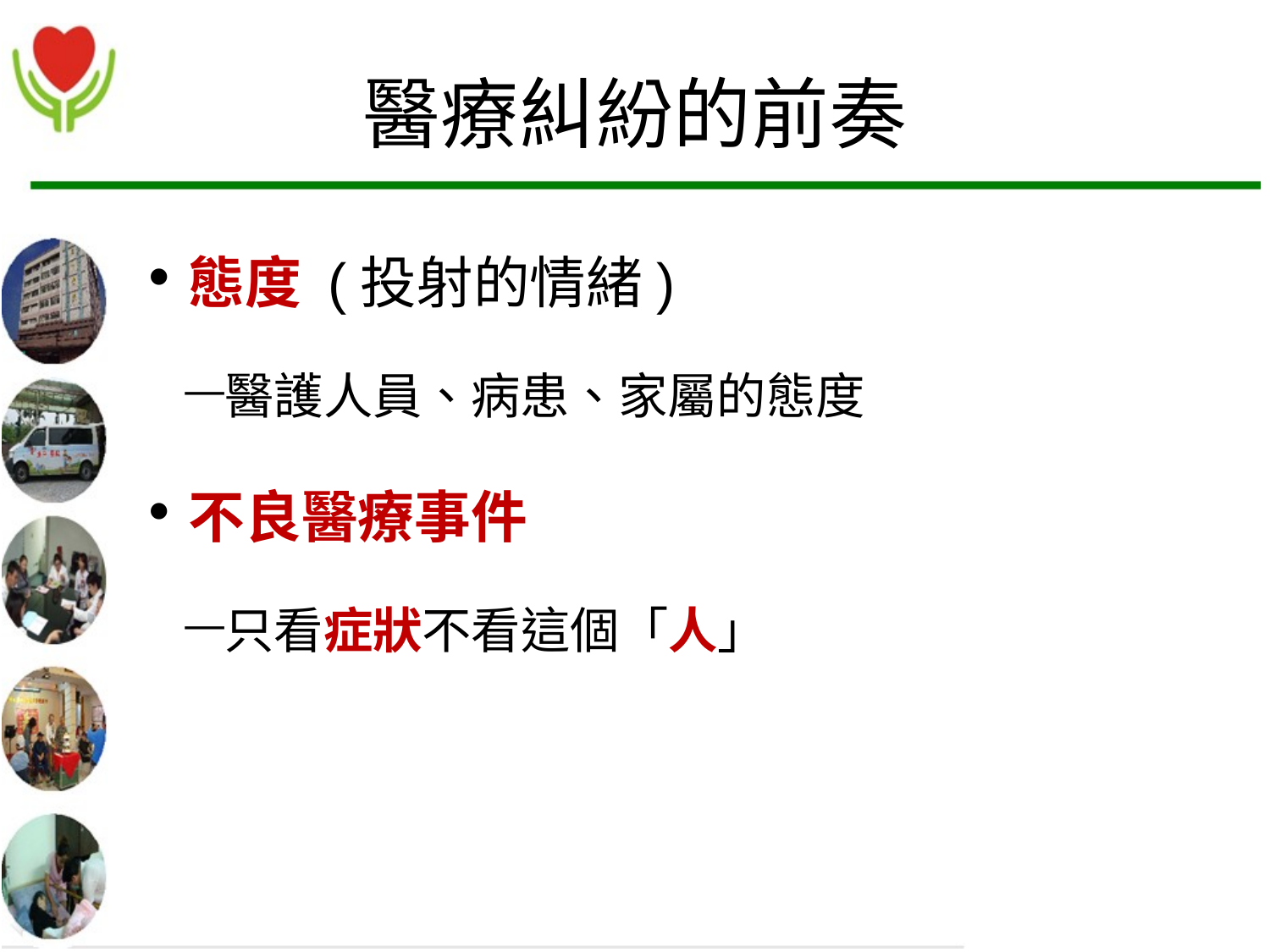

# 醫療糾紛的前奏
態度 (投射的情緒)
醫護人員、病患、家屬的態度
不良醫療事件
只看症狀不看這個「人」